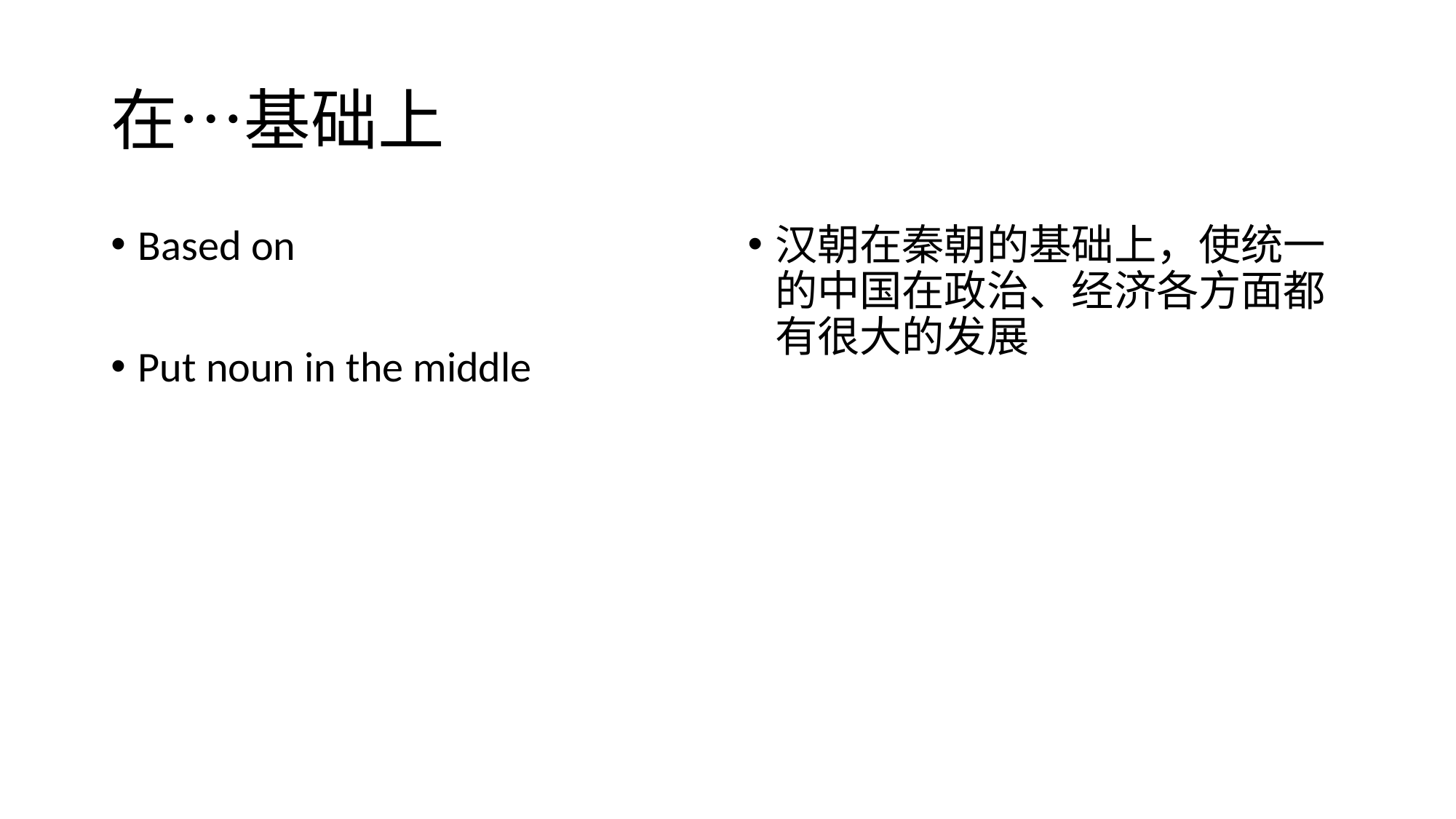

# 在…基础上
Based on

Put noun in the middle
汉朝在秦朝的基础上，使统一的中国在政治、经济各方面都有很大的发展